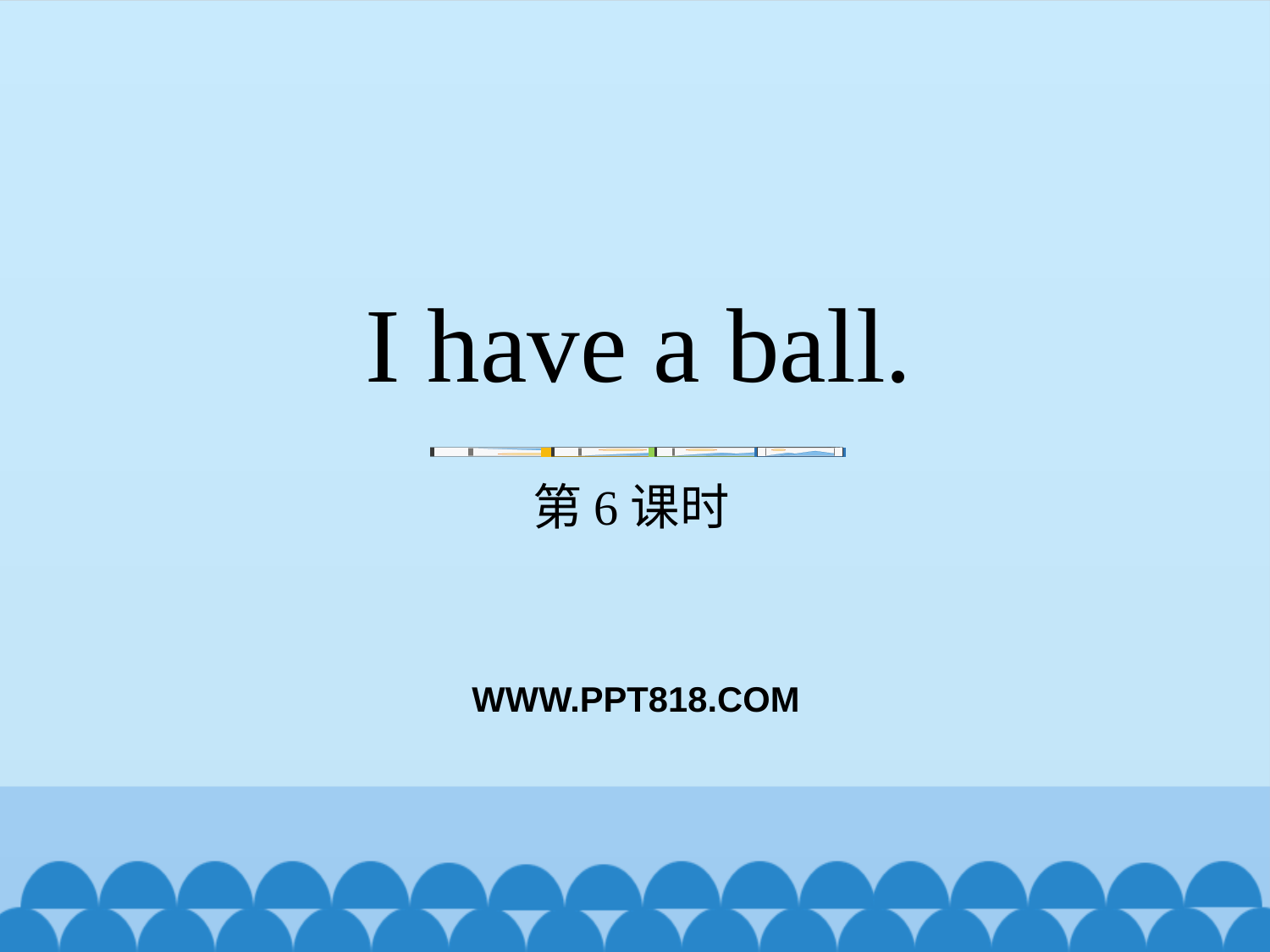

# I have a ball.

第6课时
WWW.PPT818.COM